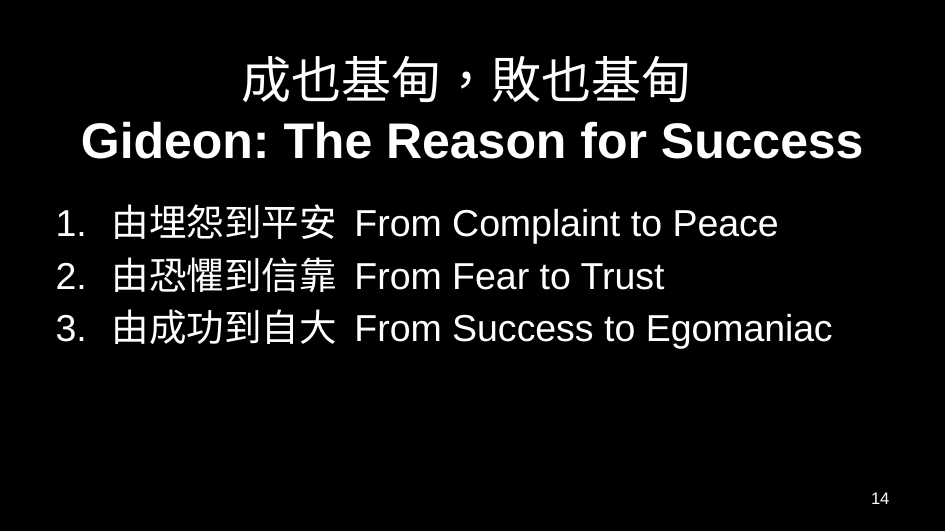

# 成也基甸，敗也基甸 Gideon: The Reason for Success
由埋怨到平安 From Complaint to Peace
由恐懼到信靠 From Fear to Trust
由成功到自大 From Success to Egomaniac
14